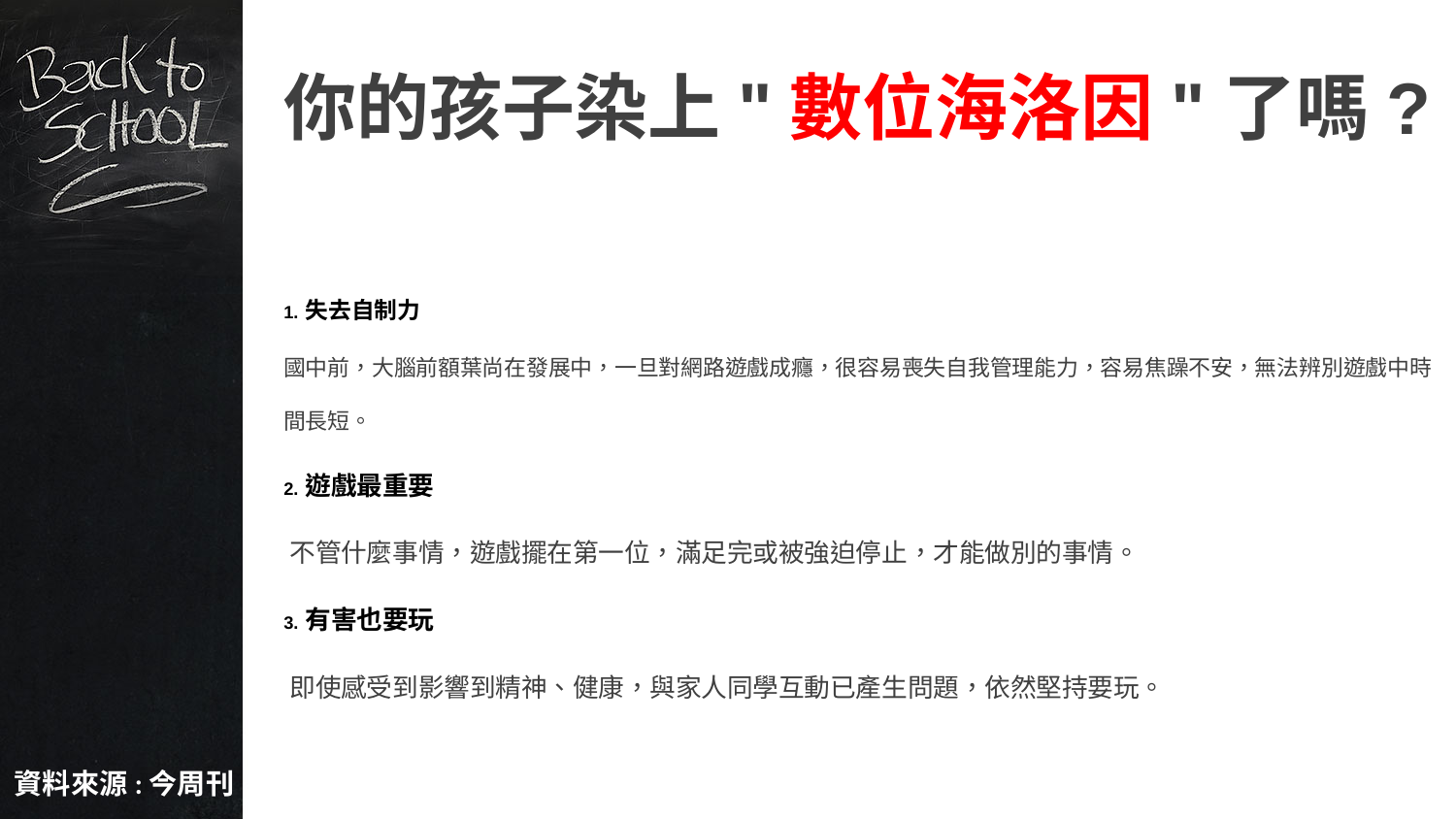

你的孩子染上"數位海洛因"了嗎?
1. 失去自制力
國中前，大腦前額葉尚在發展中，一旦對網路遊戲成癮，很容易喪失自我管理能力，容易焦躁不安，無法辨別遊戲中時間長短。
2. 遊戲最重要
 不管什麼事情，遊戲擺在第一位，滿足完或被強迫停止，才能做別的事情。
3. 有害也要玩
 即使感受到影響到精神、健康，與家人同學互動已產生問題，依然堅持要玩。

資料來源:今周刊